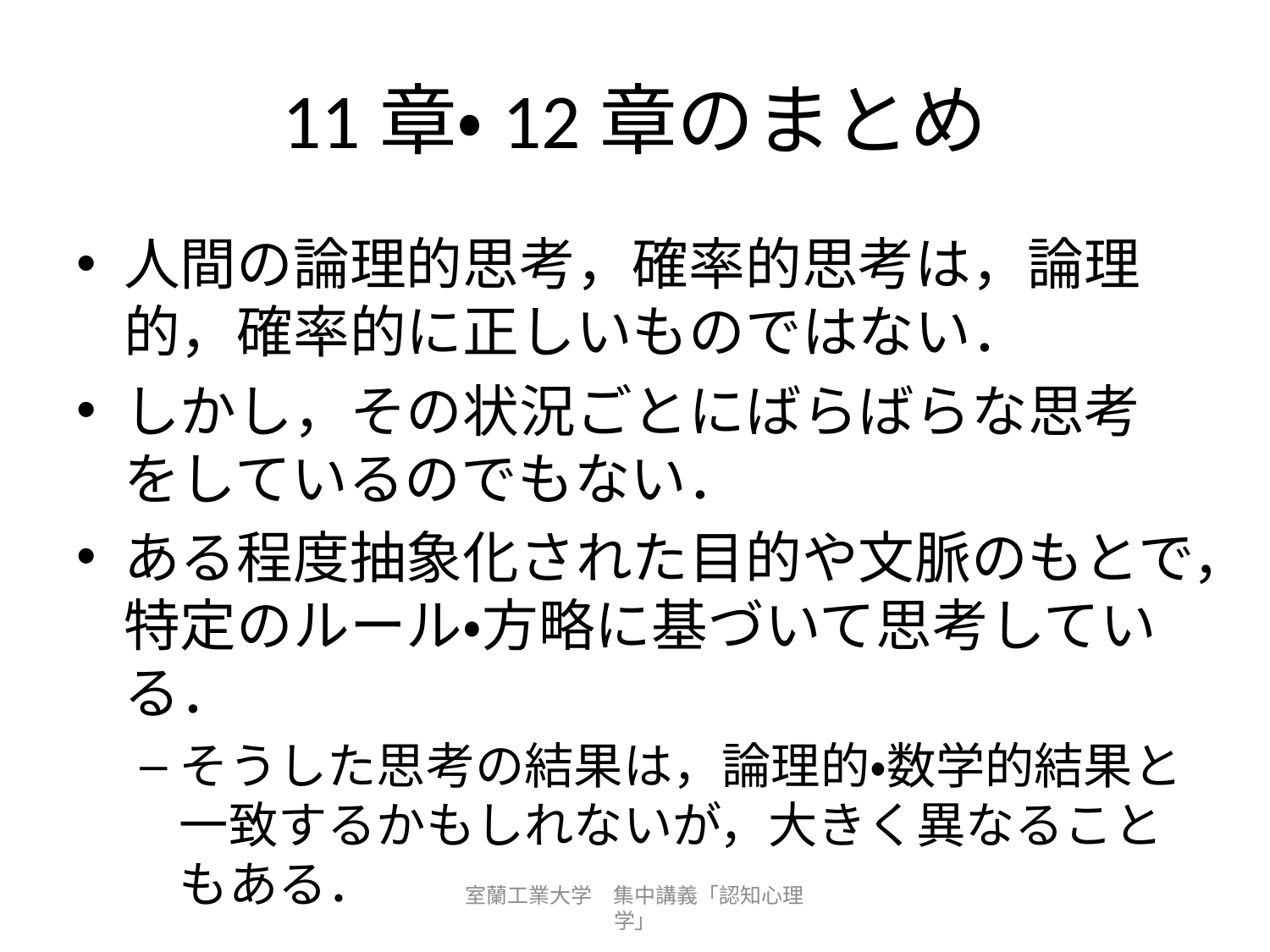

# 11章・12章のまとめ
人間の論理的思考，確率的思考は，論理的，確率的に正しいものではない．
しかし，その状況ごとにばらばらな思考をしているのでもない．
ある程度抽象化された目的や文脈のもとで，特定のルール・方略に基づいて思考している．
そうした思考の結果は，論理的・数学的結果と一致するかもしれないが，大きく異なることもある．
室蘭工業大学　集中講義「認知心理学」